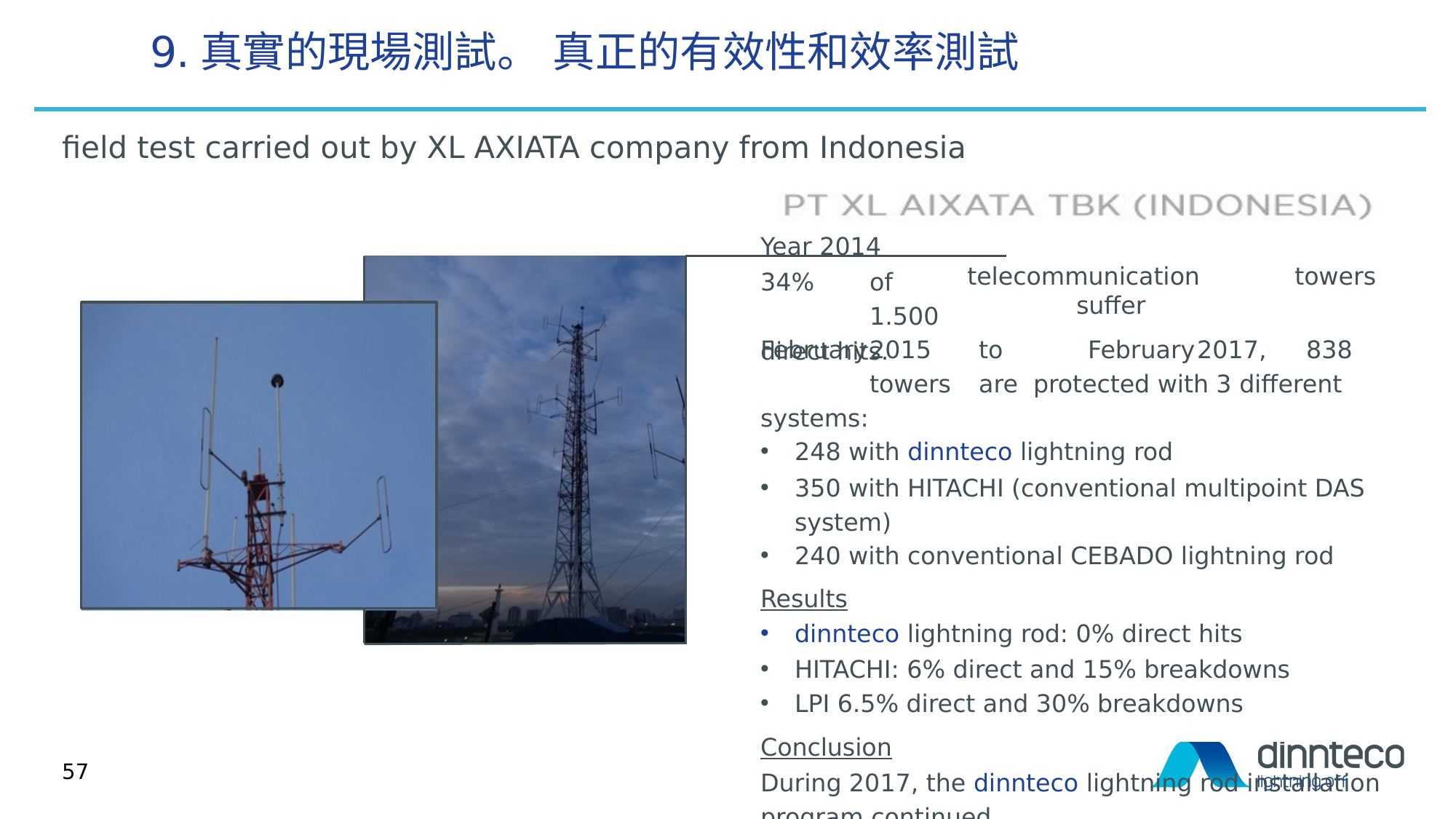

9.真實的現場測試。 真正的有效性和效率測試

field test carried out by XL AXIATA company from Indonesia

Year 2014
34%	of	1.500
direct hits.

telecommunication	towers	suffer
February	2015	to	February	2017,	838	towers	are  protected with 3 different systems:
248 with dinnteco lightning rod
350 with HITACHI (conventional multipoint DAS  system)
240 with conventional CEBADO lightning rod
Results
dinnteco lightning rod: 0% direct hits
HITACHI: 6% direct and 15% breakdowns
LPI 6.5% direct and 30% breakdowns
Conclusion
During 2017, the dinnteco lightning rod installation  program continued

57